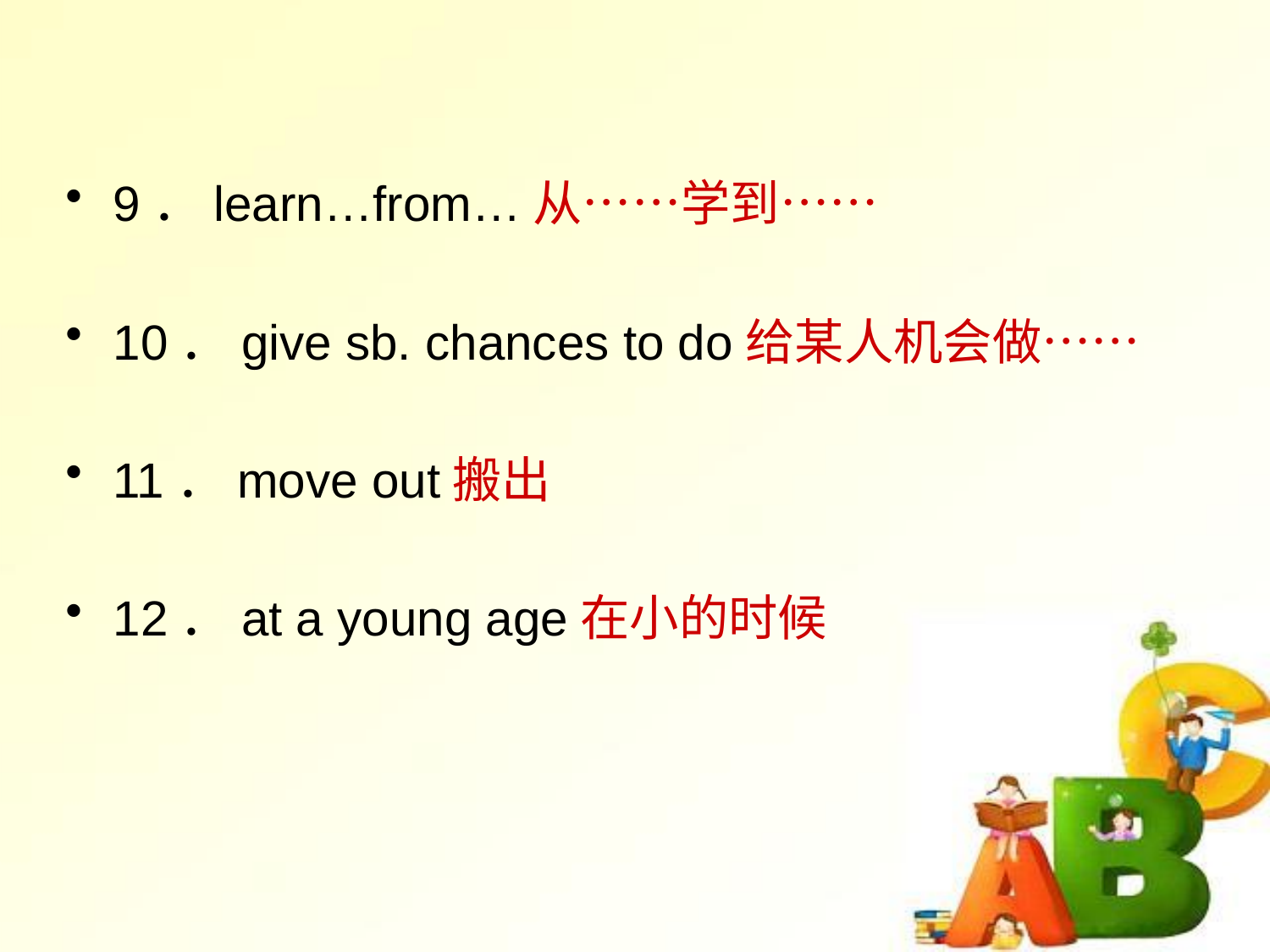

9．learn…from…从……学到……

10．give sb. chances to do给某人机会做……

11．move out搬出

12．at a young age在小的时候